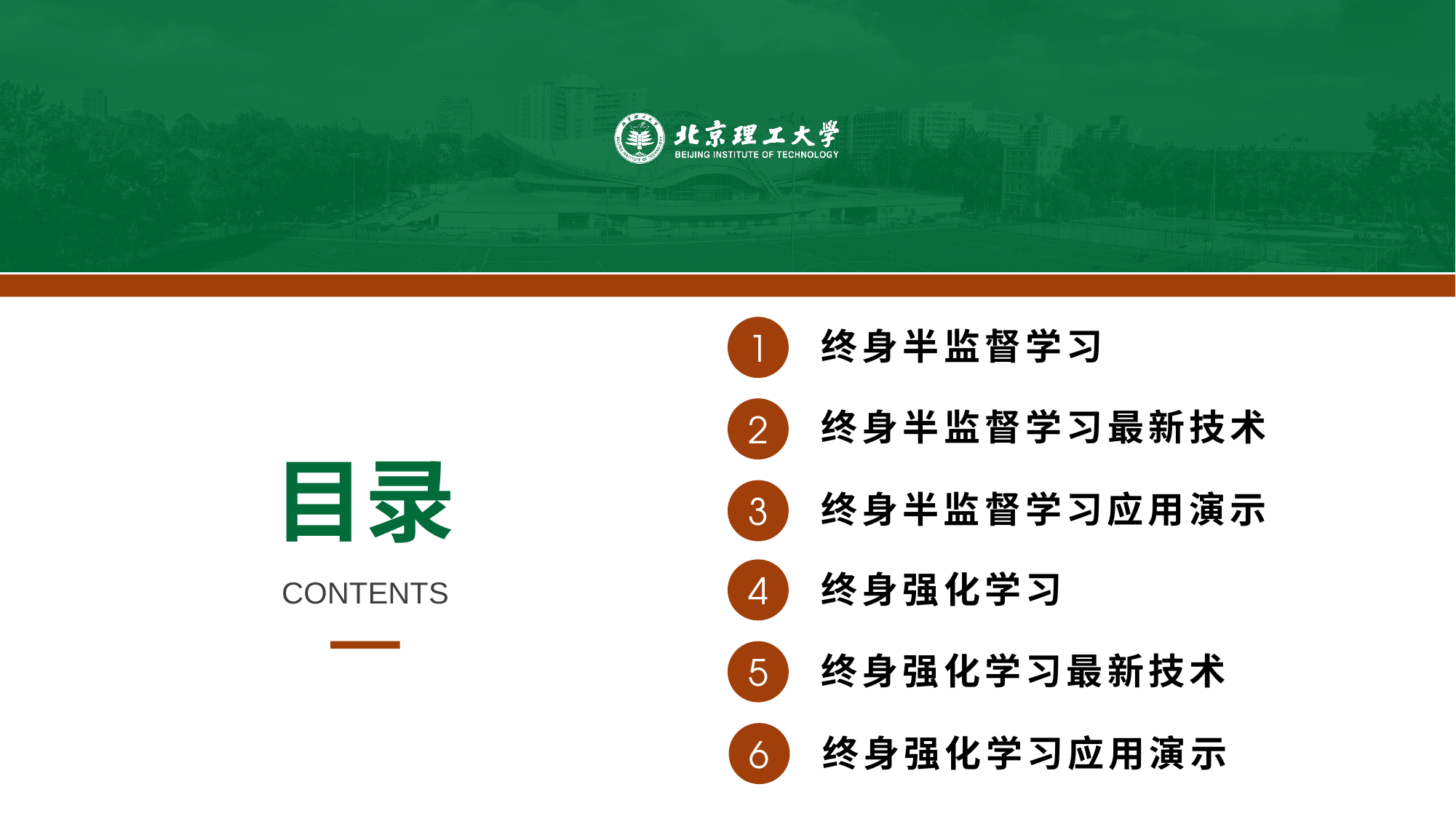

1
终身半监督学习
2
终身半监督学习最新技术
目录
3
终身半监督学习应用演示
4
终身强化学习
CONTENTS

5
终身强化学习最新技术
6
终身强化学习应用演示